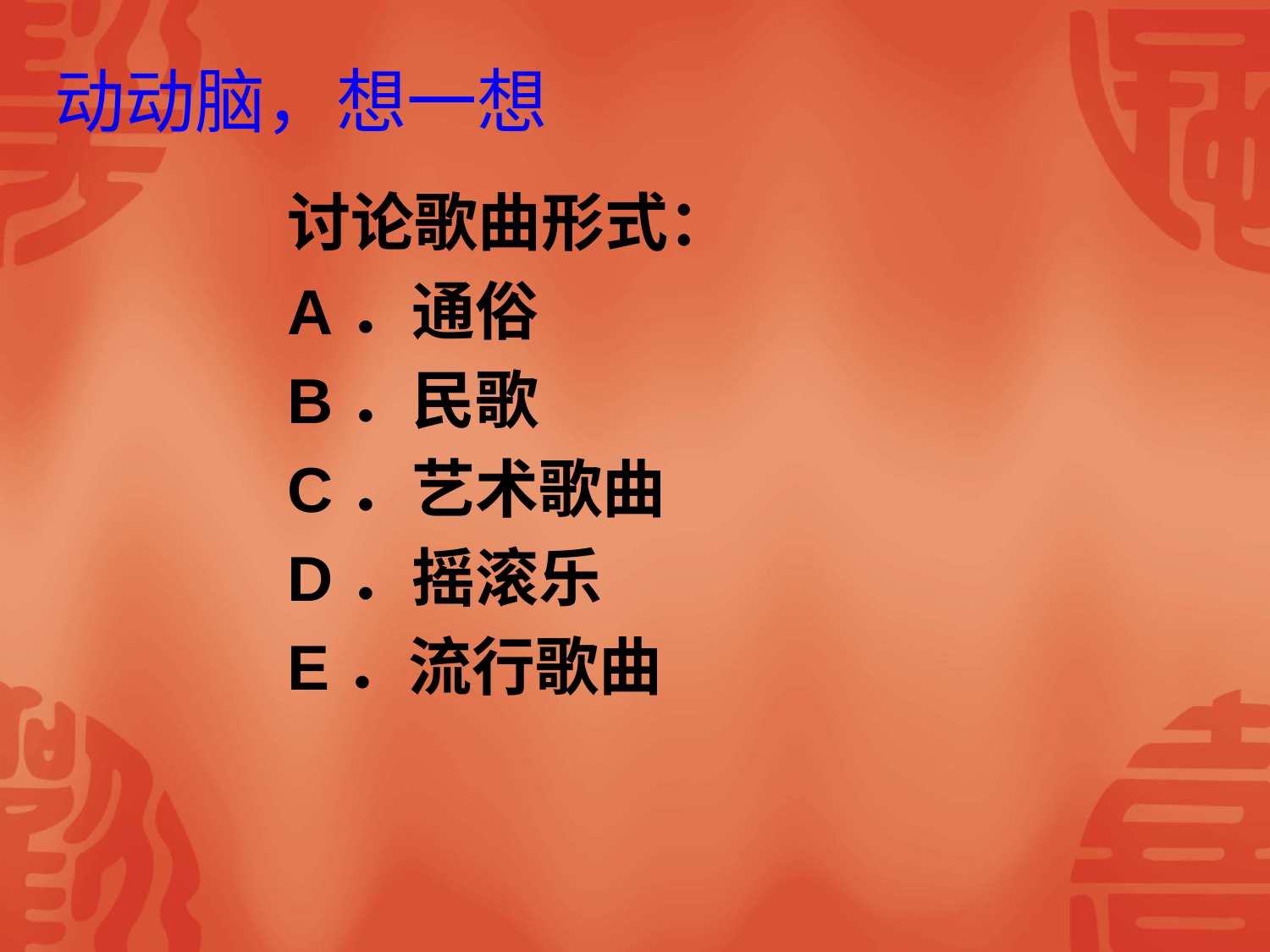

# 动动脑，想一想
讨论歌曲形式：
A．通俗
B．民歌
C．艺术歌曲
D．摇滚乐
E．流行歌曲